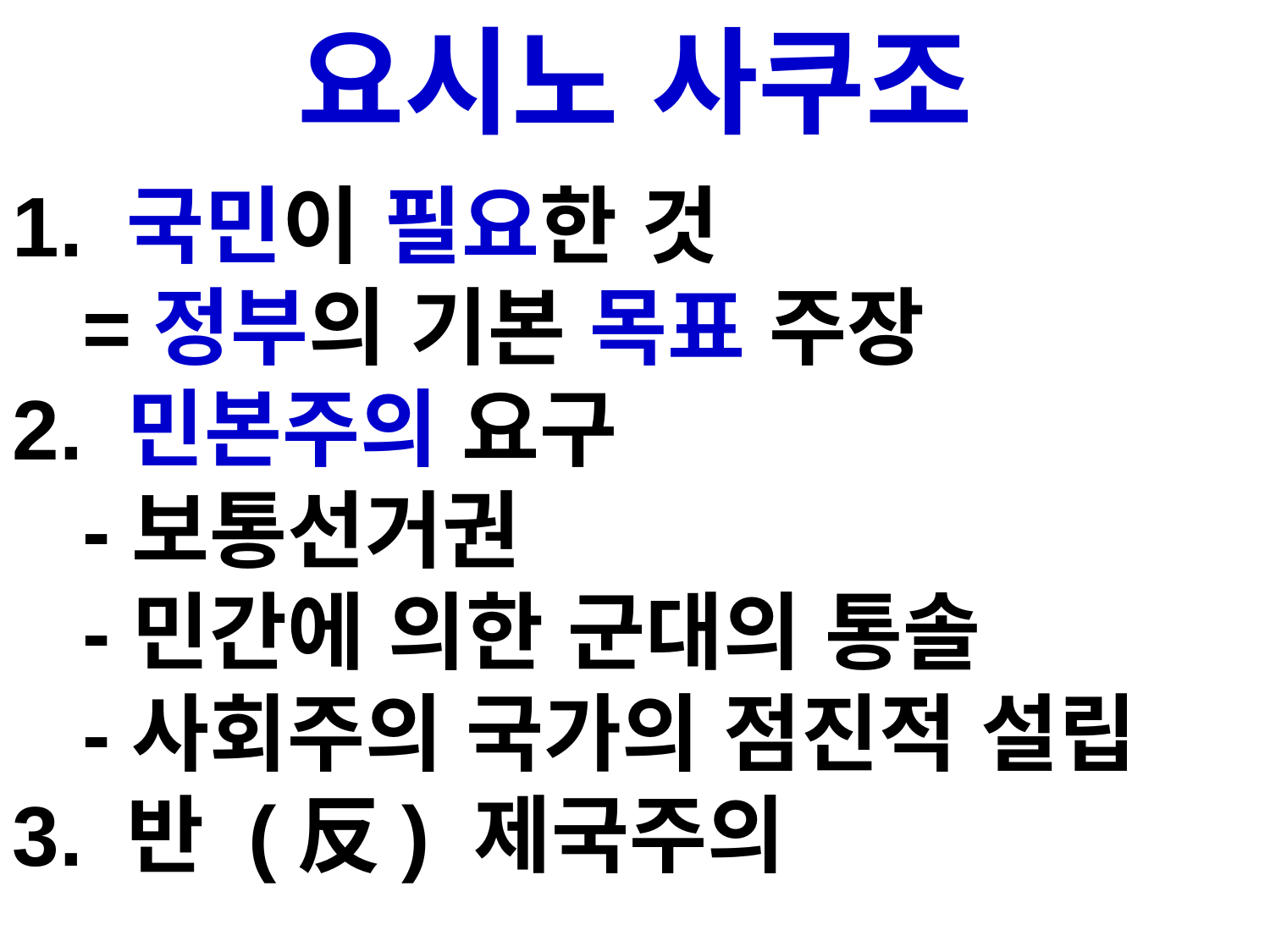

# 요시노 사쿠조
1. 국민이 필요한 것
   =정부의 기본 목표 주장
2. 민본주의 요구
   -보통선거권
   -민간에 의한 군대의 통솔
   -사회주의 국가의 점진적 설립
3. 반 (反) 제국주의